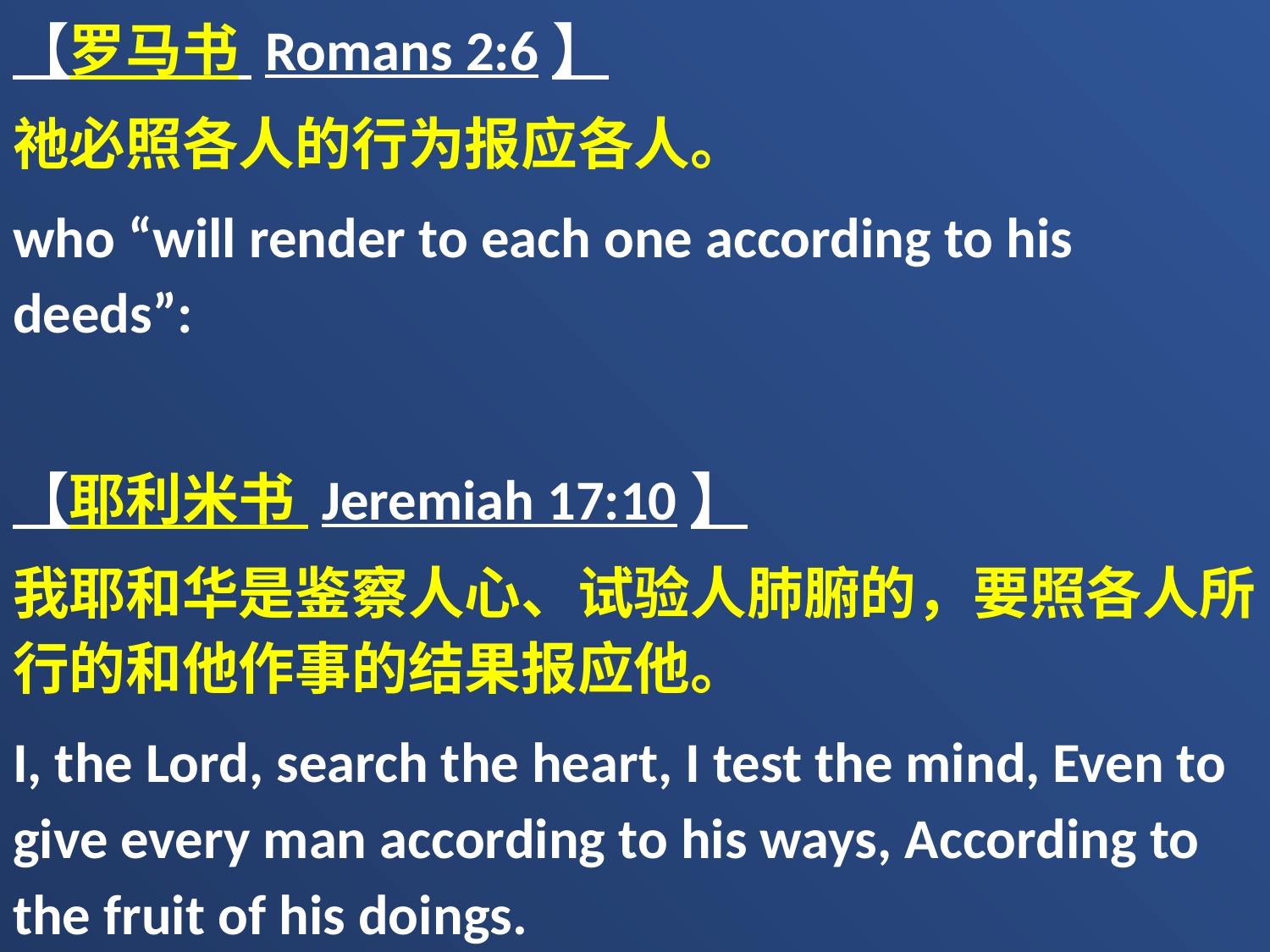

【罗马书 Romans 2:6】
祂必照各人的行为报应各人。
who “will render to each one according to his deeds”:

【耶利米书 Jeremiah 17:10】
我耶和华是鉴察人心、试验人肺腑的，要照各人所行的和他作事的结果报应他。
I, the Lord, search the heart, I test the mind, Even to give every man according to his ways, According to the fruit of his doings.